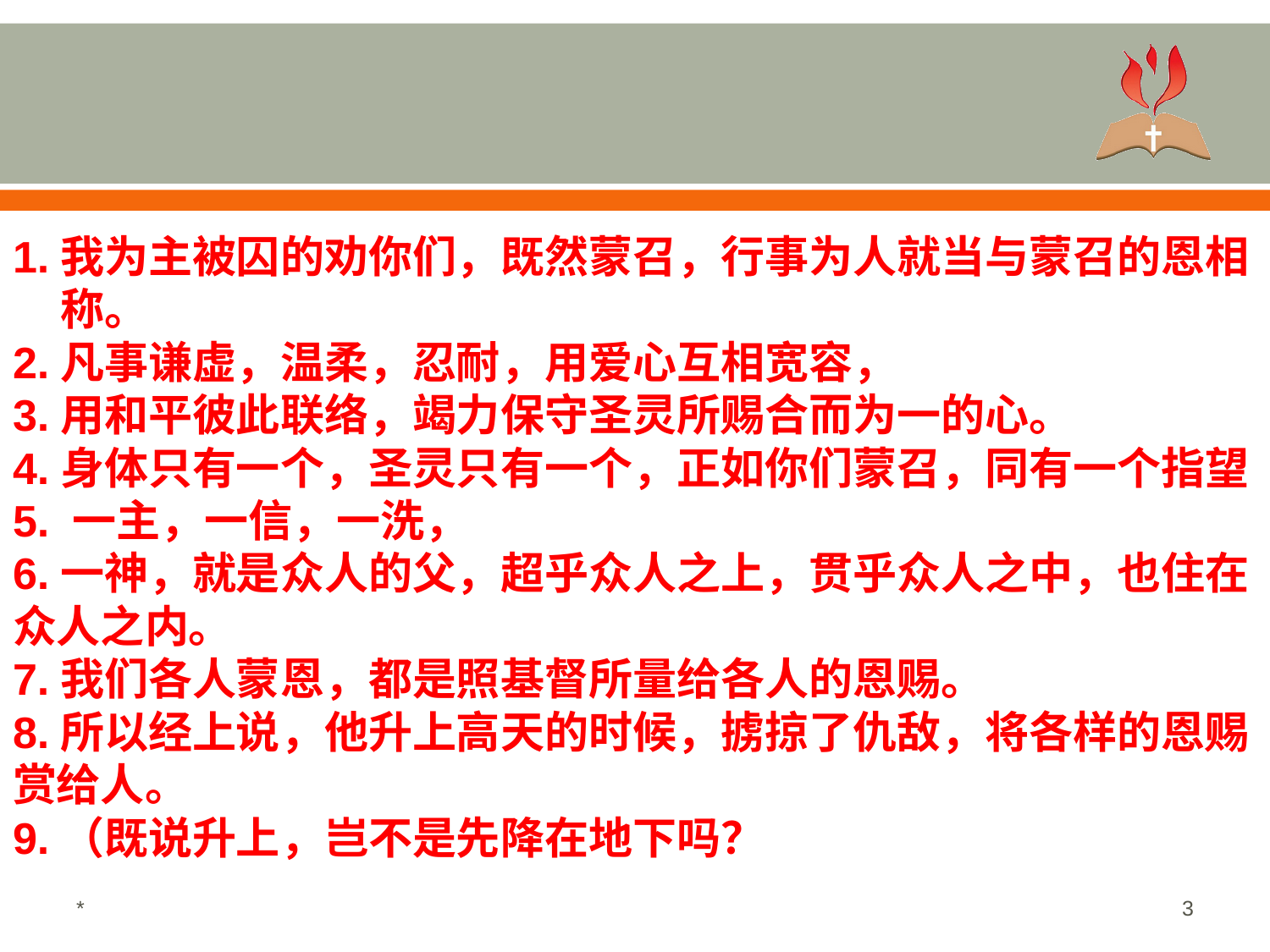

#
1.我为主被囚的劝你们，既然蒙召，行事为人就当与蒙召的恩相称。
2.凡事谦虚，温柔，忍耐，用爱心互相宽容，
3.用和平彼此联络，竭力保守圣灵所赐合而为一的心。
4.身体只有一个，圣灵只有一个，正如你们蒙召，同有一个指望
5. 一主，一信，一洗，
6.一神，就是众人的父，超乎众人之上，贯乎众人之中，也住在众人之内。
7.我们各人蒙恩，都是照基督所量给各人的恩赐。
8.所以经上说，他升上高天的时候，掳掠了仇敌，将各样的恩赐赏给人。
9.（既说升上，岂不是先降在地下吗？

*
3